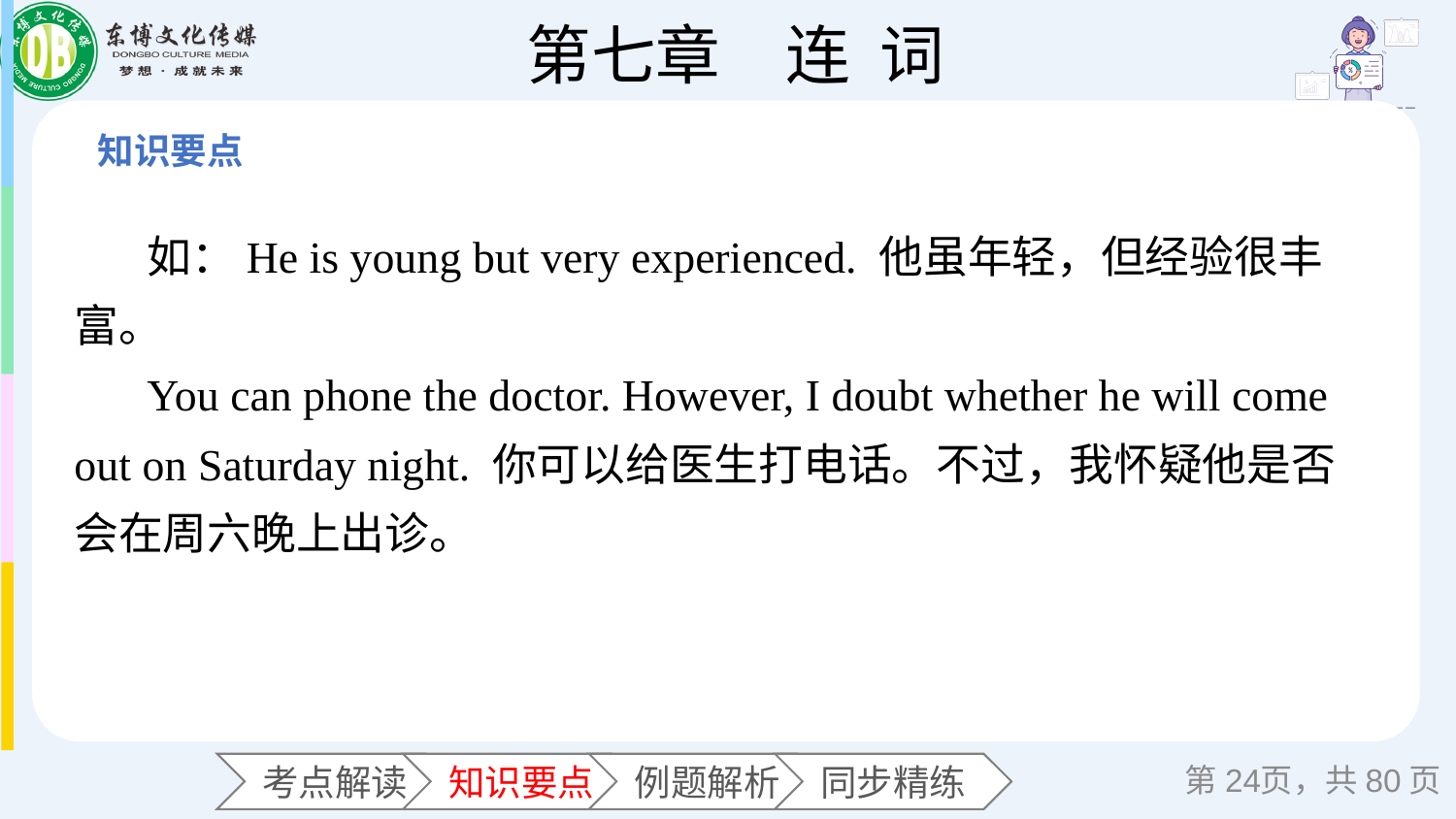

如：He is young but very experienced. 他虽年轻，但经验很丰富。
You can phone the doctor. However, I doubt whether he will come out on Saturday night. 你可以给医生打电话。不过，我怀疑他是否会在周六晚上出诊。
第24页，共80页